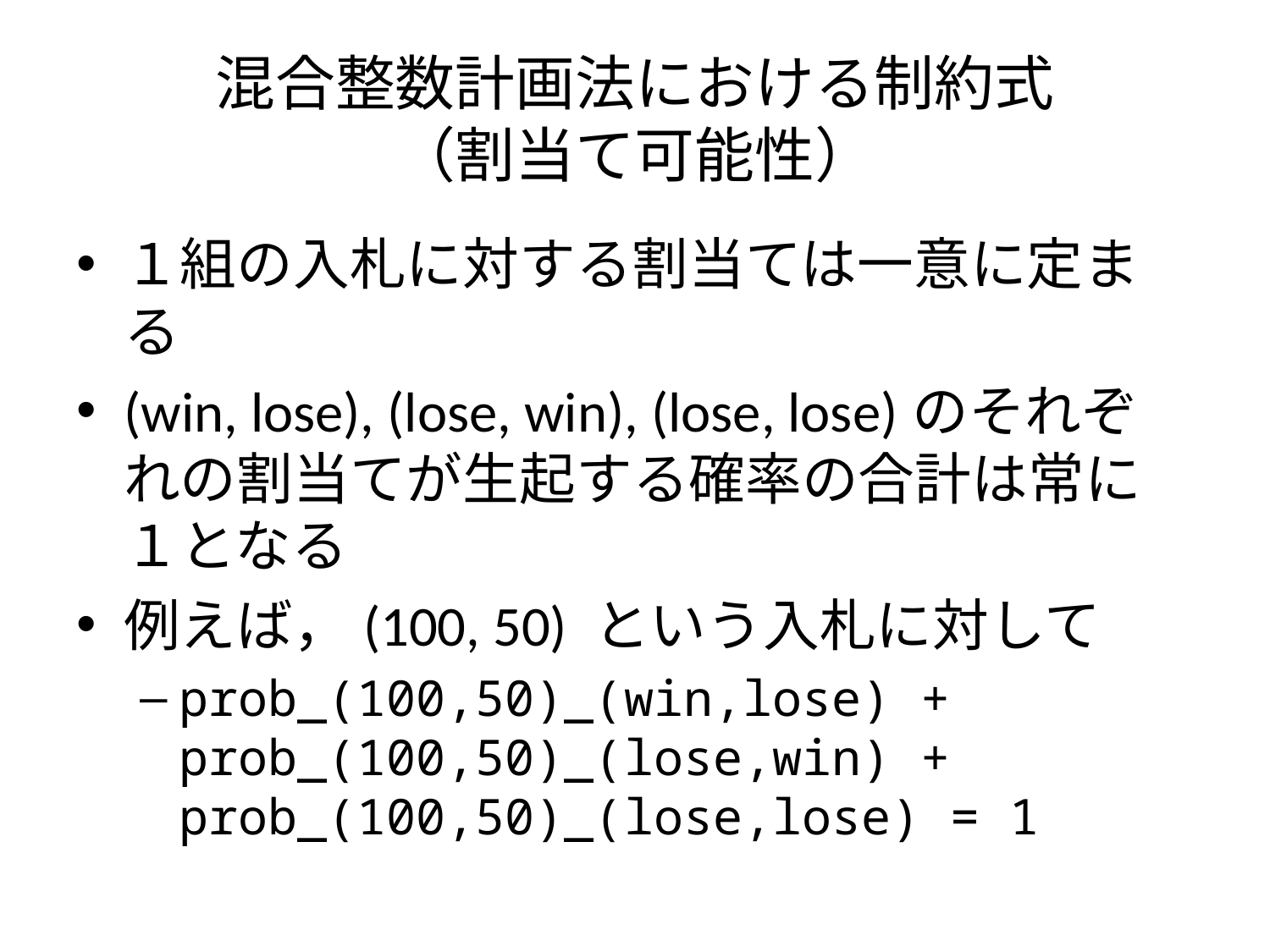

# 混合整数計画法における制約式 （割当て可能性）
１組の入札に対する割当ては一意に定まる
(win, lose), (lose, win), (lose, lose)のそれぞれの割当てが生起する確率の合計は常に１となる
例えば，(100, 50) という入札に対して
prob_(100,50)_(win,lose) + prob_(100,50)_(lose,win) + prob_(100,50)_(lose,lose) = 1